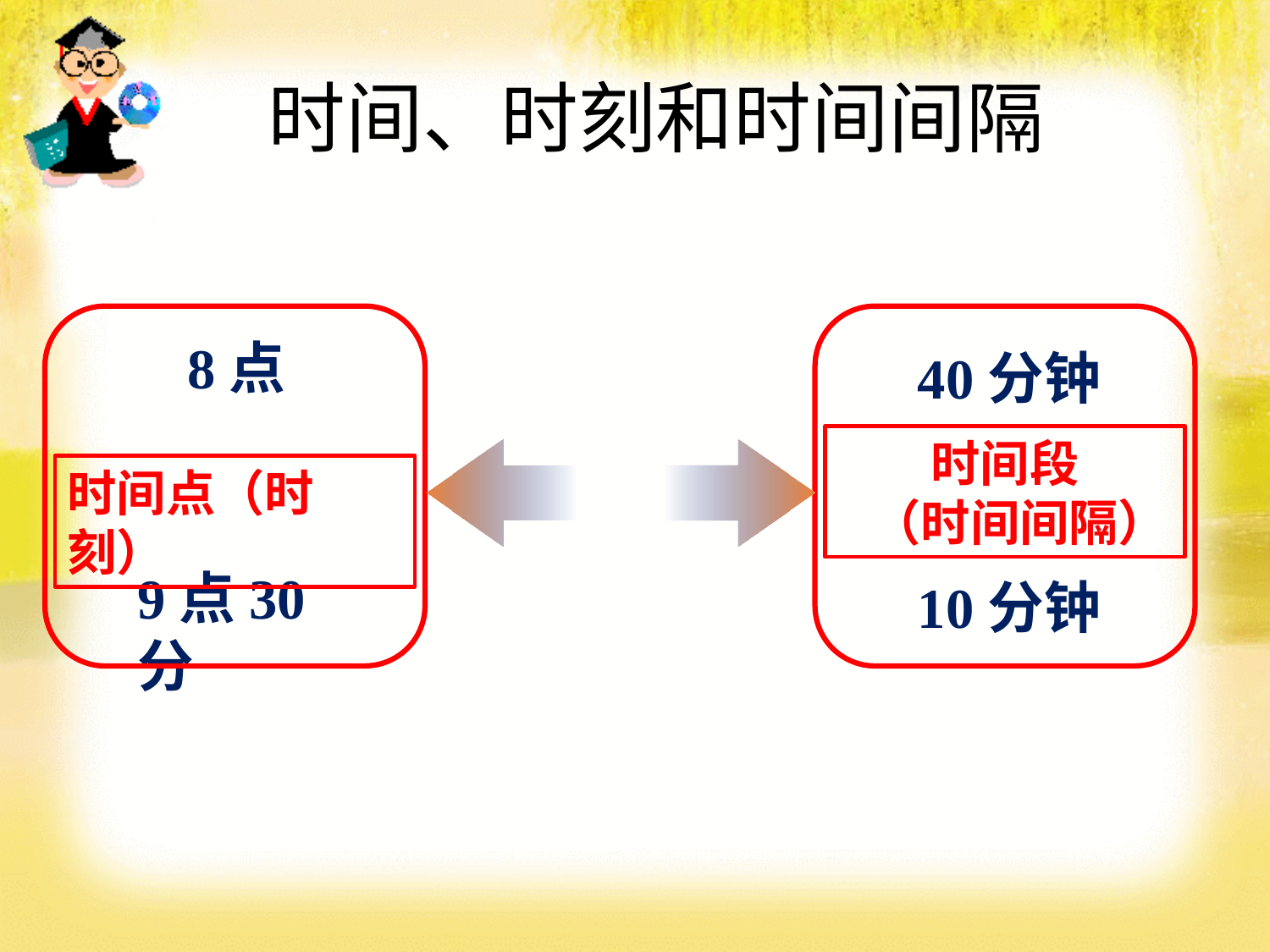

# 时间、时刻和时间间隔

8点
40分钟

时间段
  （时间间隔）
时间点（时刻）
9点30分
10分钟